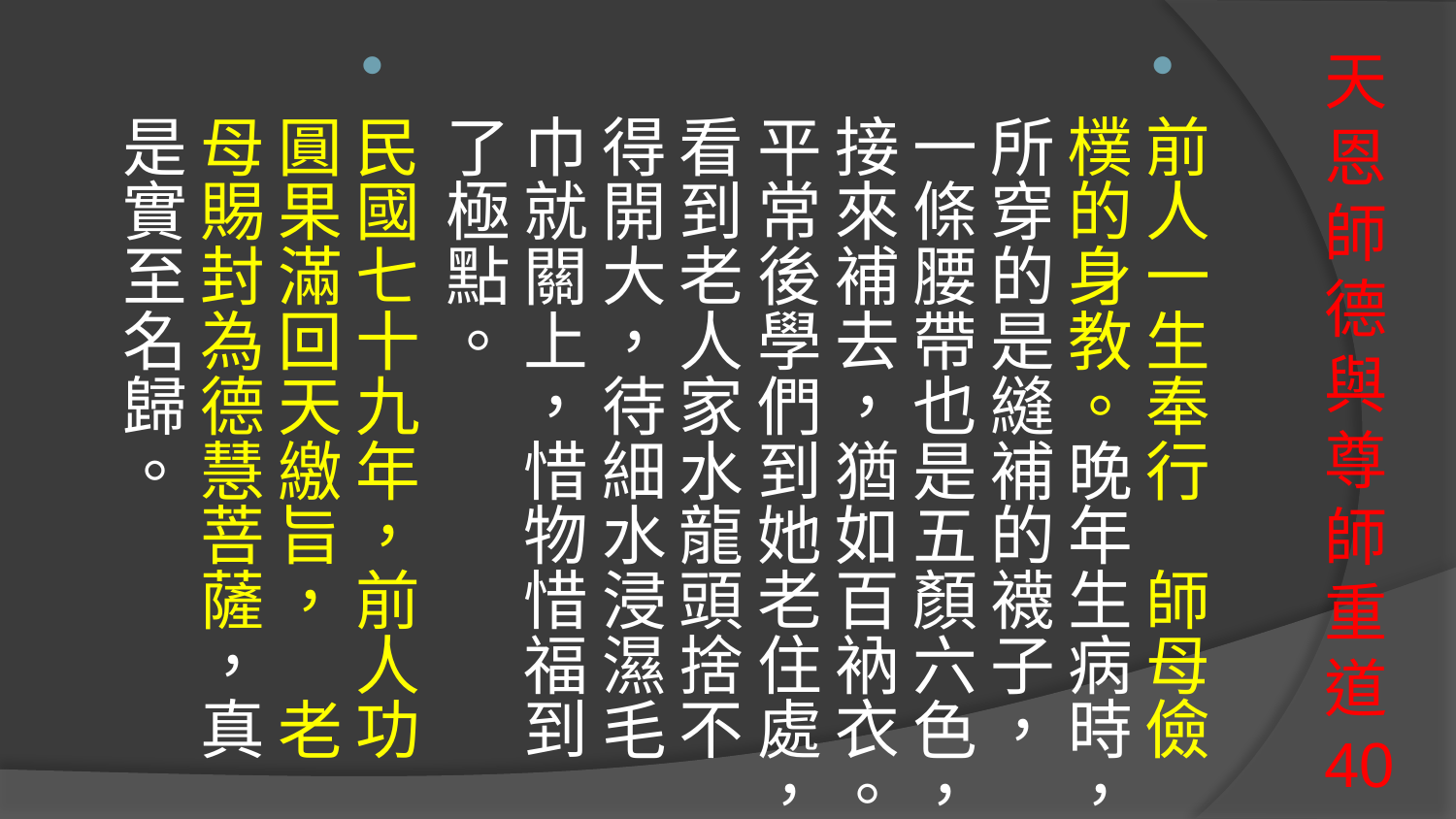

# 天恩師德與尊師重道 40
前人一生奉行　師母儉樸的身教。晚年生病時，所穿的是縫補的襪子，一條腰帶也是五顏六色，接來補去，猶如百衲衣。平常後學們到她老住處，看到老人家水龍頭捨不得開大，待細水浸濕毛巾就關上，惜物惜福到了極點。
民國七十九年，前人功圓果滿回天繳旨，　老母賜封為德慧菩薩，真是實至名歸。